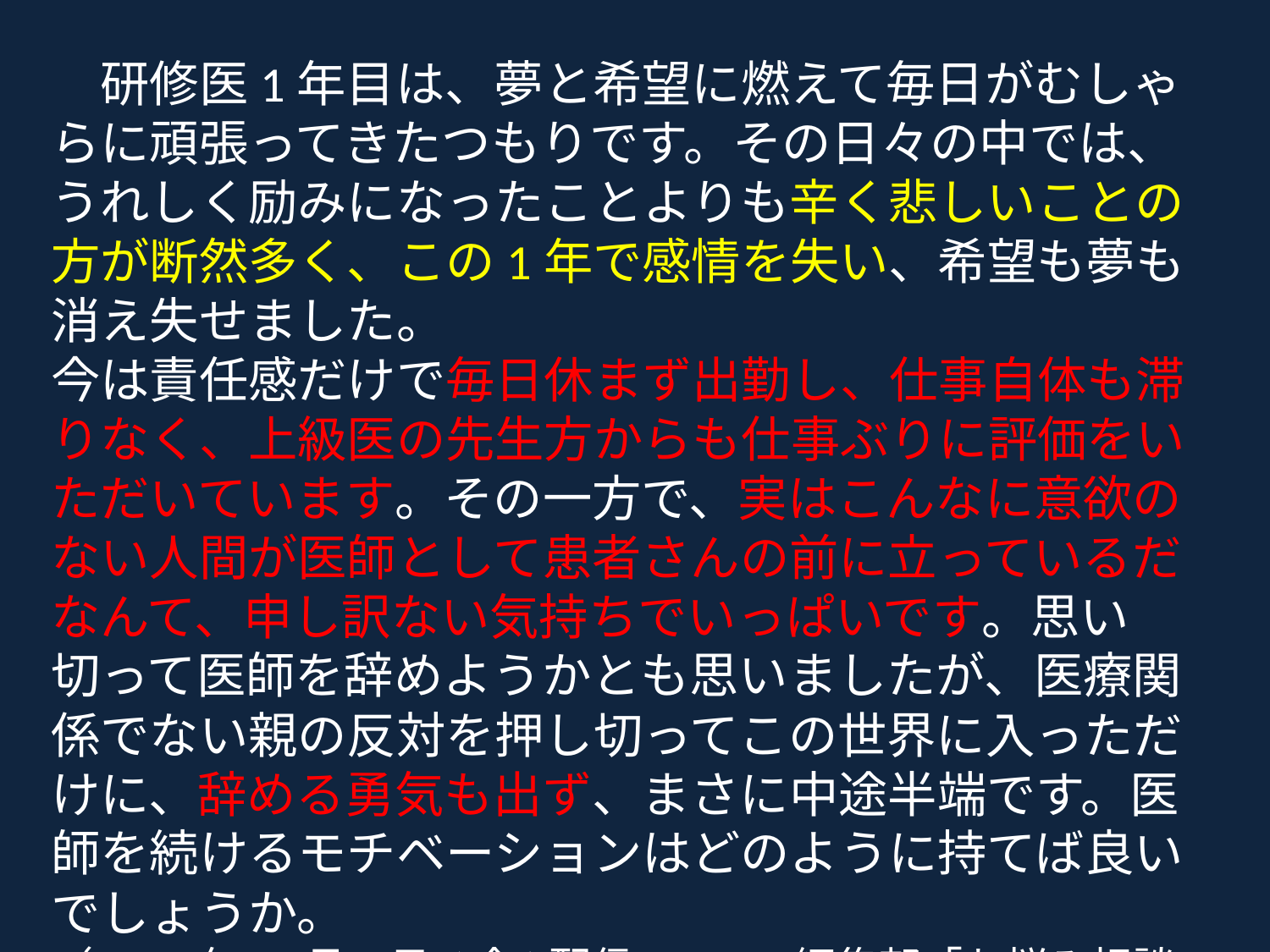

研修医1年目は、夢と希望に燃えて毎日がむしゃらに頑張ってきたつもりです。その日々の中では、うれしく励みになったことよりも辛く悲しいことの方が断然多く、この1年で感情を失い、希望も夢も消え失せました。
今は責任感だけで毎日休まず出勤し、仕事自体も滞りなく、上級医の先生方からも仕事ぶりに評価をいただいています。その一方で、実はこんなに意欲のない人間が医師として患者さんの前に立っているだなんて、申し訳ない気持ちでいっぱいです。思い切って医師を辞めようかとも思いましたが、医療関係でない親の反対を押し切ってこの世界に入っただけに、辞める勇気も出ず、まさに中途半端です。医師を続けるモチベーションはどのように持てば良いでしょうか。
（2019年10月4日 (金)配信m3.com編集部「お悩み相談室」）